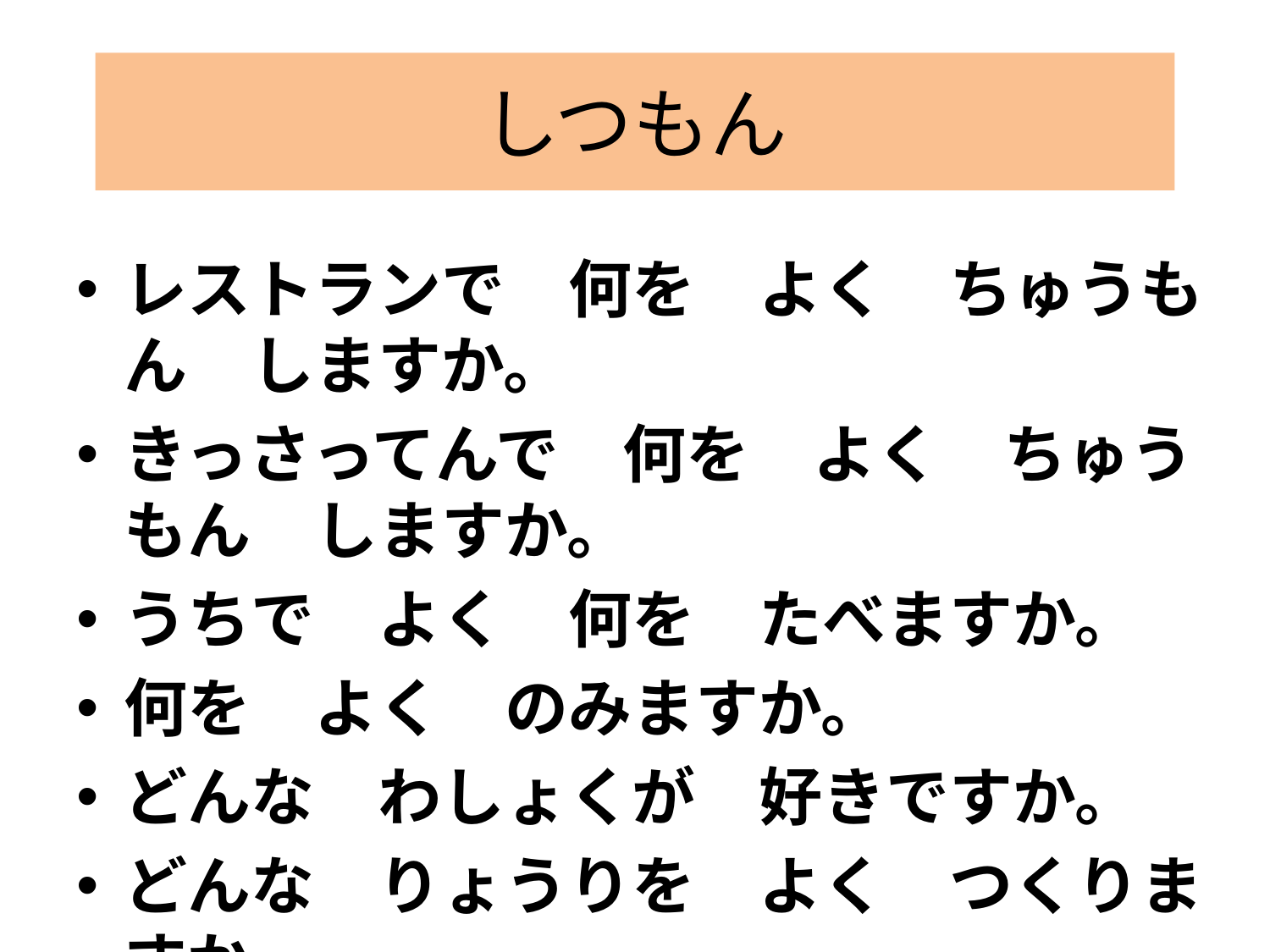

# しつもん
レストランで　何を　よく　ちゅうもん　しますか。
きっさってんで　何を　よく　ちゅうもん　しますか。
うちで　よく　何を　たべますか。
何を　よく　のみますか。
どんな　わしょくが　好きですか。
どんな　りょうりを　よく　つくりますか。
今、何が　たべたいですか。